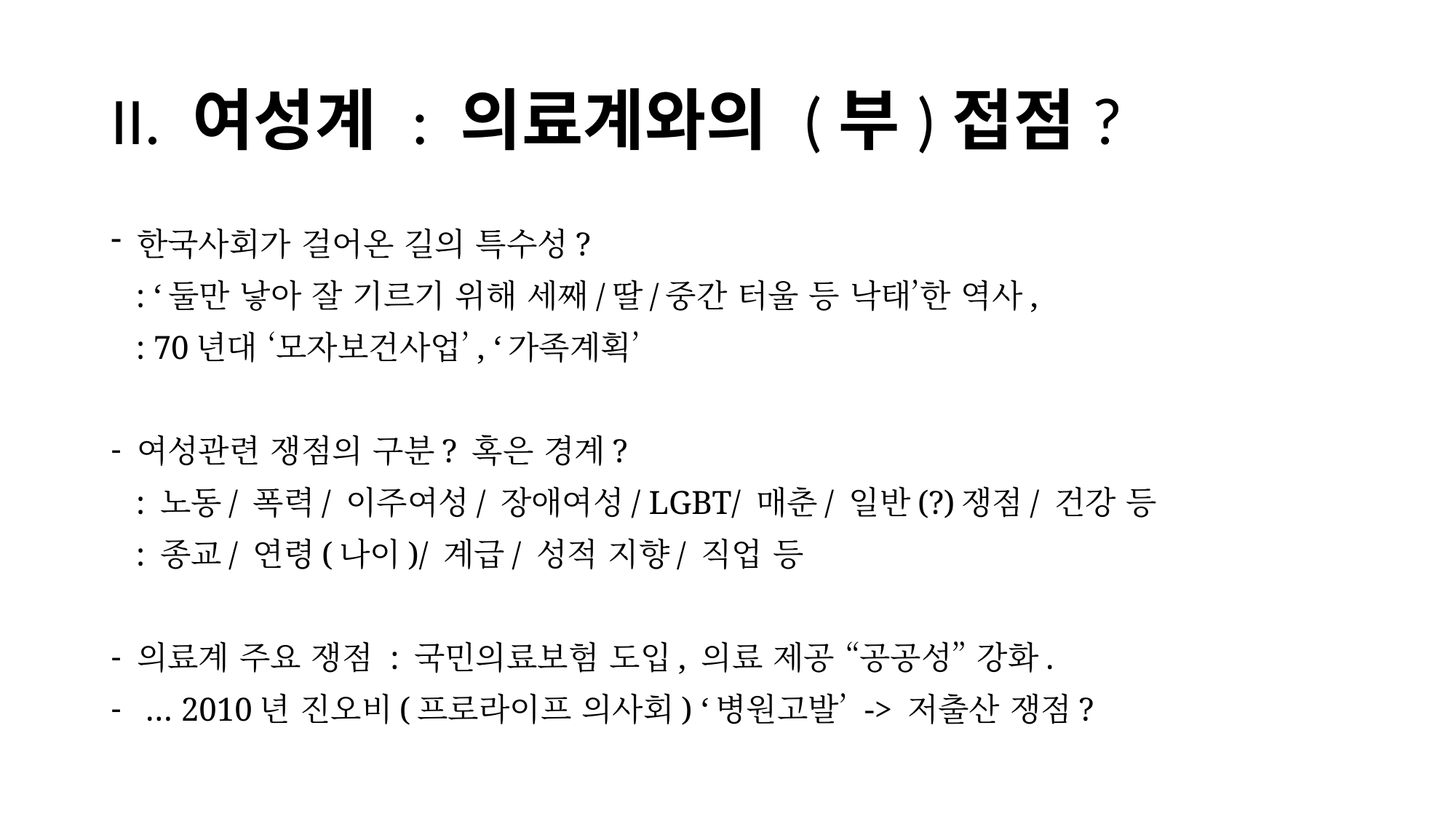

# II. 여성계 : 의료계와의 (부)접점?
한국사회가 걸어온 길의 특수성?
   : ‘둘만 낳아 잘 기르기 위해 세째/딸/중간 터울 등 낙태’한 역사,
   : 70년대 ‘모자보건사업’, ‘가족계획’

여성관련 쟁점의 구분? 혹은 경계?
   : 노동/ 폭력/ 이주여성/ 장애여성/ LGBT/ 매춘/ 일반(?)쟁점/ 건강 등
   : 종교/ 연령(나이)/ 계급/ 성적 지향/ 직업 등

의료계 주요 쟁점 : 국민의료보험 도입, 의료 제공 “공공성” 강화.
 … 2010년 진오비(프로라이프 의사회) ‘병원고발’ -> 저출산 쟁점?